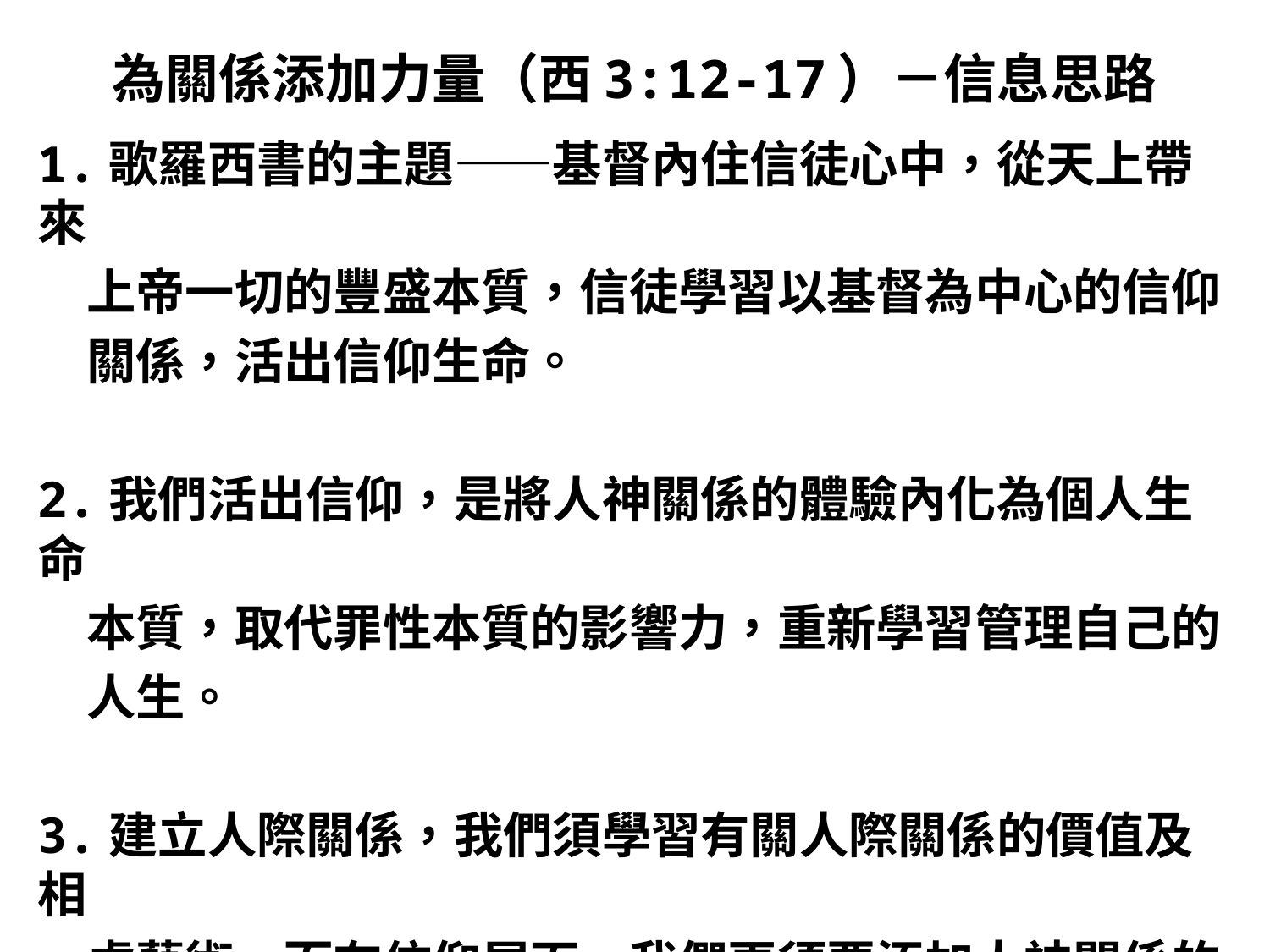

# 為關係添加力量（西3:12-17）－信息思路
1.歌羅西書的主題——基督內住信徒心中，從天上帶來
　上帝一切的豐盛本質，信徒學習以基督為中心的信仰
　關係，活出信仰生命。

2.我們活出信仰，是將人神關係的體驗內化為個人生命
　本質，取代罪性本質的影響力，重新學習管理自己的
　人生。

3.建立人際關係，我們須學習有關人際關係的價值及相
　處藝術，而在信仰層面，我們更須要添加人神關係的
　力量。